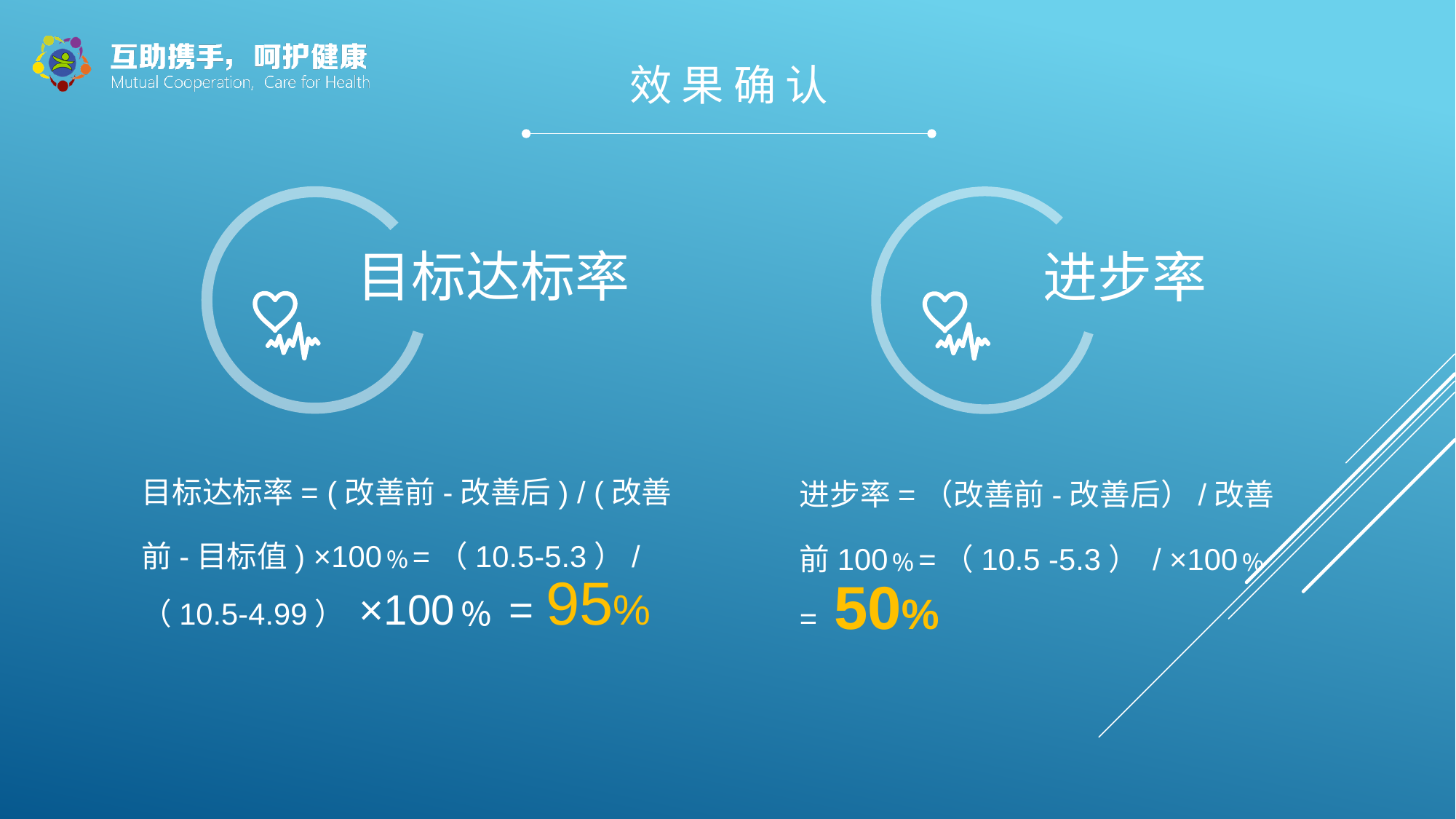

效 果 确 认

目标达标率

进步率

目标达标率= (改善前-改善后) / (改善前-目标值) ×100﹪=（10.5-5.3）/（10.5-4.99） ×100﹪ = 95%
进步率=（改善前-改善后）/改善前100﹪=（10.5 -5.3） / ×100﹪ =  50%
.